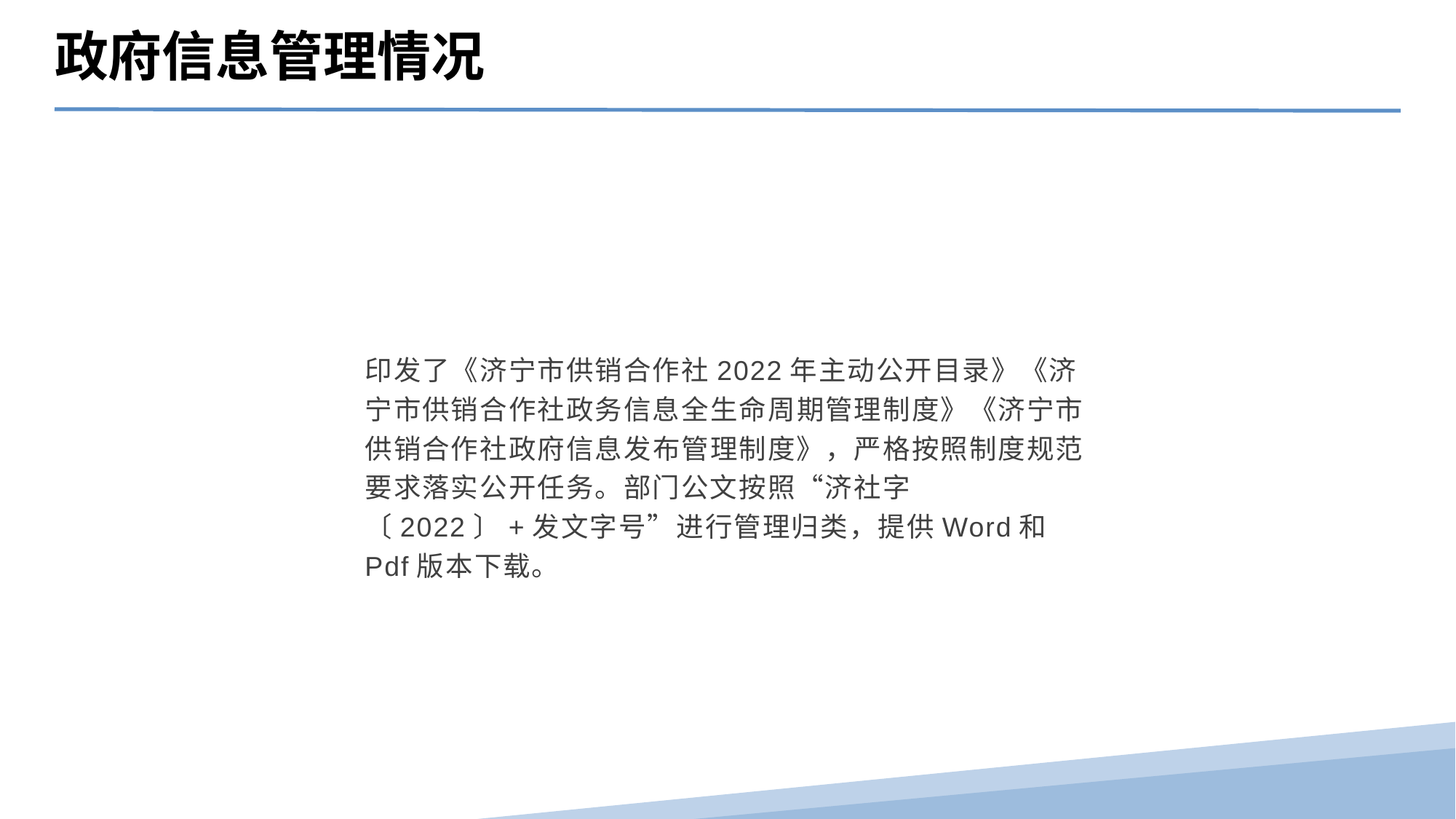

政府信息管理情况
印发了《济宁市供销合作社2022年主动公开目录》《济宁市供销合作社政务信息全生命周期管理制度》《济宁市供销合作社政府信息发布管理制度》，严格按照制度规范要求落实公开任务。部门公文按照“济社字〔2022〕+发文字号”进行管理归类，提供Word和Pdf版本下载。